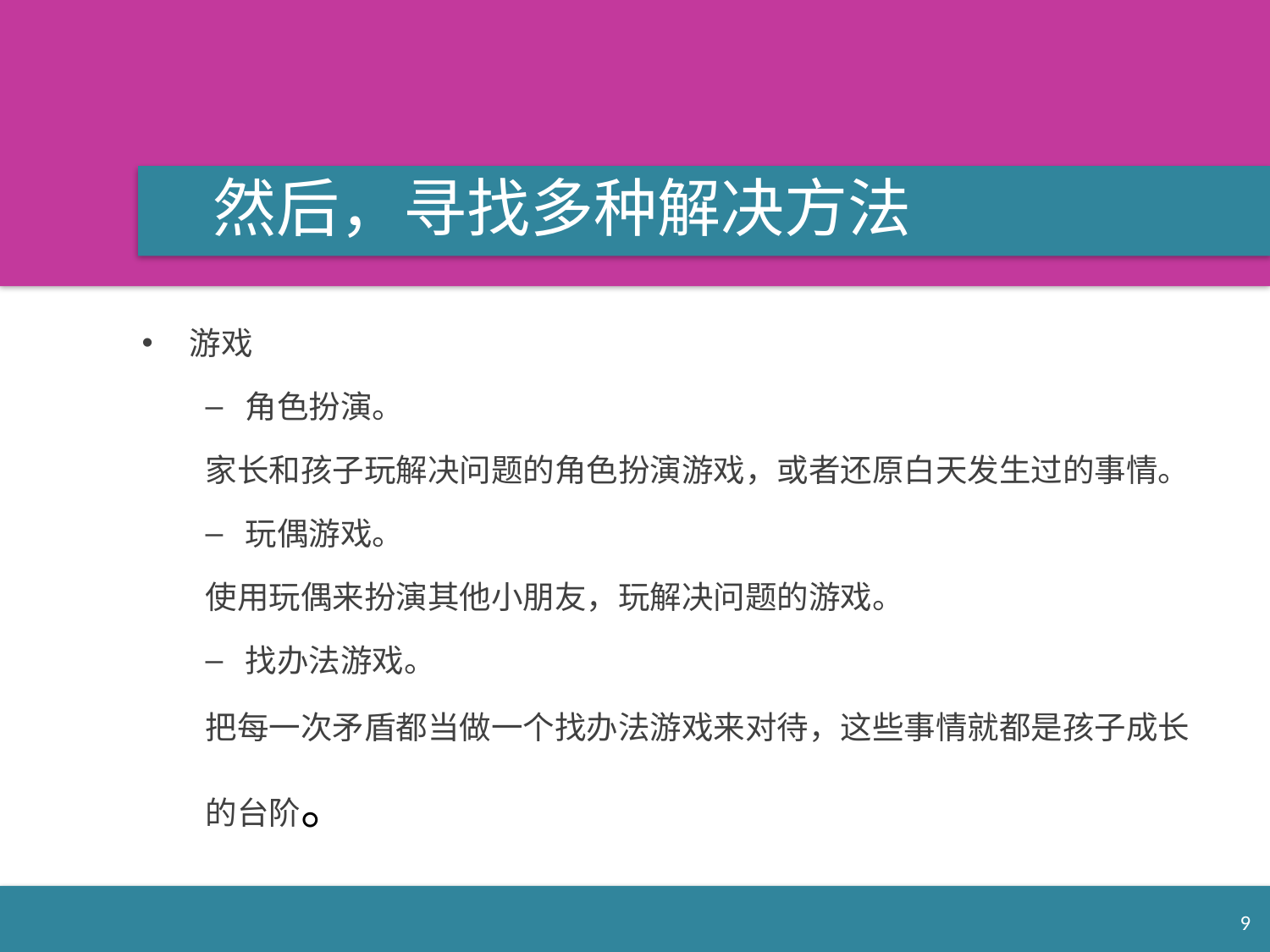

# 然后，寻找多种解决方法
游戏
角色扮演。
家长和孩子玩解决问题的角色扮演游戏，或者还原白天发生过的事情。
玩偶游戏。
使用玩偶来扮演其他小朋友，玩解决问题的游戏。
找办法游戏。
把每一次矛盾都当做一个找办法游戏来对待，这些事情就都是孩子成长的台阶。